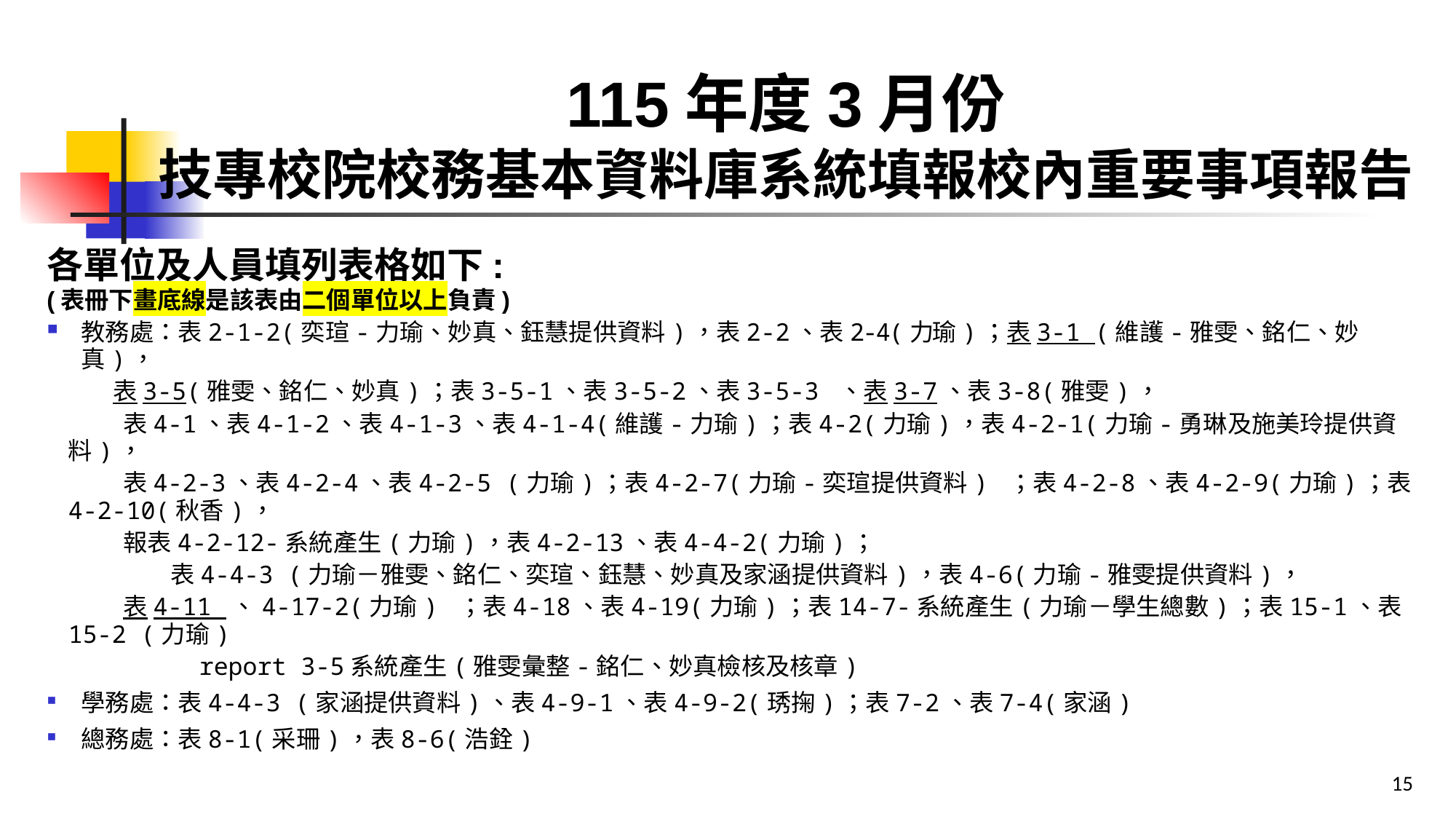

115年度3月份
技專校院校務基本資料庫系統填報校內重要事項報告
各單位及人員填列表格如下:
(表冊下畫底線是該表由二個單位以上負責)
教務處：表2-1-2(奕瑄-力瑜、妙真、鈺慧提供資料)，表2-2、表2-4(力瑜)；表3-1 (維護-雅雯、銘仁、妙真)，
           表3-5(雅雯、銘仁、妙真)；表3-5-1、表3-5-2、表3-5-3 、表3-7、表3-8(雅雯)，
         表4-1、表4-1-2、表4-1-3、表4-1-4(維護-力瑜)；表4-2(力瑜)，表4-2-1(力瑜-勇琳及施美玲提供資料)，
         表4-2-3、表4-2-4、表4-2-5 (力瑜)；表4-2-7(力瑜-奕瑄提供資料) ；表4-2-8、表4-2-9(力瑜)；表4-2-10(秋香)，
         報表4-2-12-系統產生(力瑜)，表4-2-13、表4-4-2(力瑜)；
　　　　 表4-4-3 (力瑜－雅雯、銘仁、奕瑄、鈺慧、妙真及家涵提供資料)，表4-6(力瑜-雅雯提供資料)，
         表4-11 、4-17-2(力瑜) ；表4-18、表4-19(力瑜)；表14-7-系統產生(力瑜－學生總數)；表15-1、表15-2 (力瑜)
         report 3-5系統產生(雅雯彙整-銘仁、妙真檢核及核章)
學務處：表4-4-3 (家涵提供資料)、表4-9-1、表4-9-2(琇掬)；表7-2、表7-4(家涵)
總務處：表8-1(采珊)，表8-6(浩銓)

15